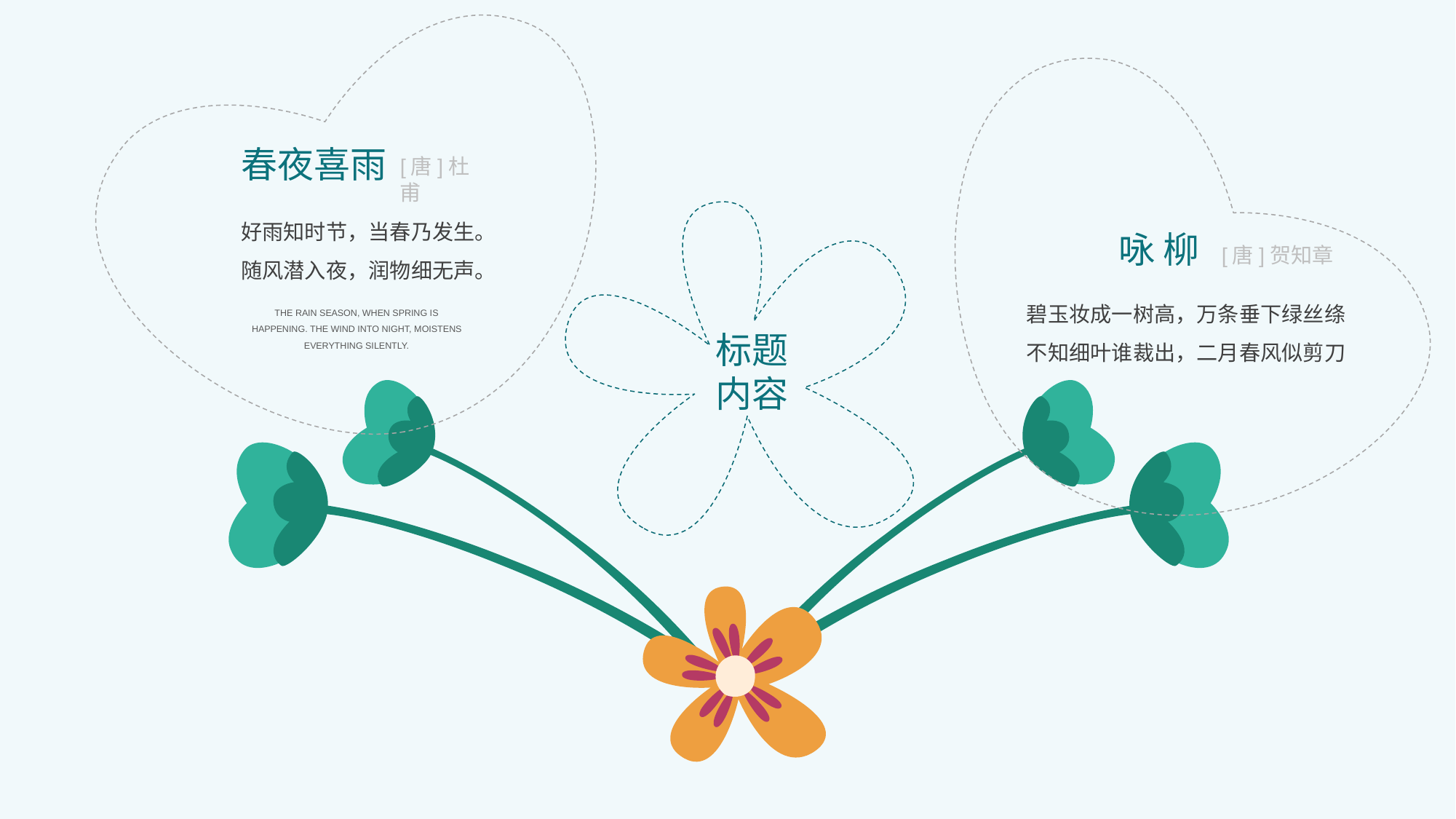

春夜喜雨
[唐]杜甫
好雨知时节，当春乃发生。 
随风潜入夜，润物细无声。
THE RAIN SEASON, WHEN SPRING IS HAPPENING. THE WIND INTO NIGHT, MOISTENS EVERYTHING SILENTLY.

咏 柳
[唐]贺知章
碧玉妆成一树高，万条垂下绿丝绦 
不知细叶谁裁出，二月春风似剪刀

标题
内容